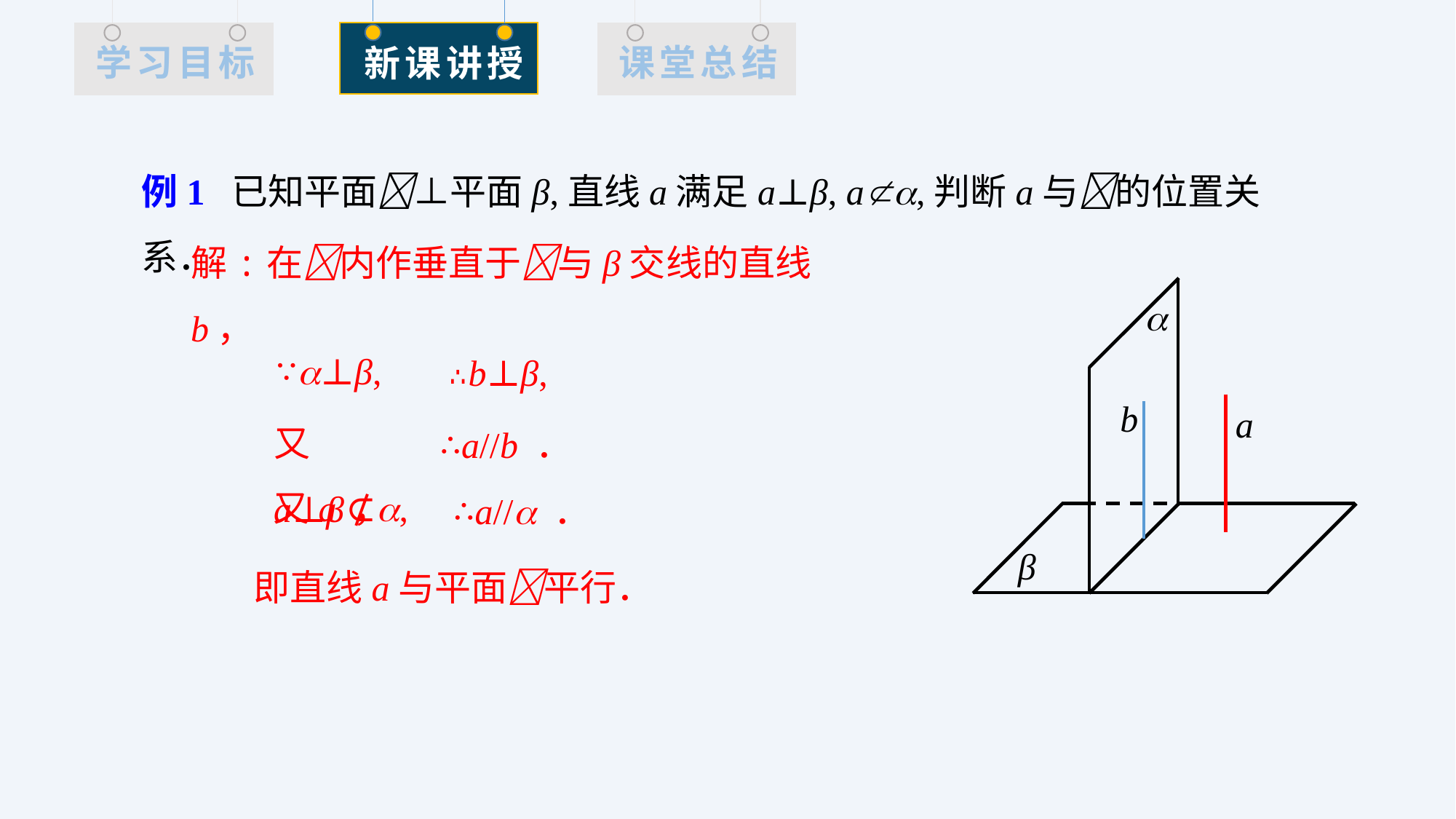

例1  已知平面α⊥平面β,直线a满足a⊥β, a⊄α,判断a与α的位置关系．
解:在α内作垂直于α与β交线的直线b，
α
∵α⊥β,
∴b⊥β,
b
∴a//b ．
又a⊥β，
a
又a ⊄α,
∴a//α ．
即直线a与平面α平行．
β